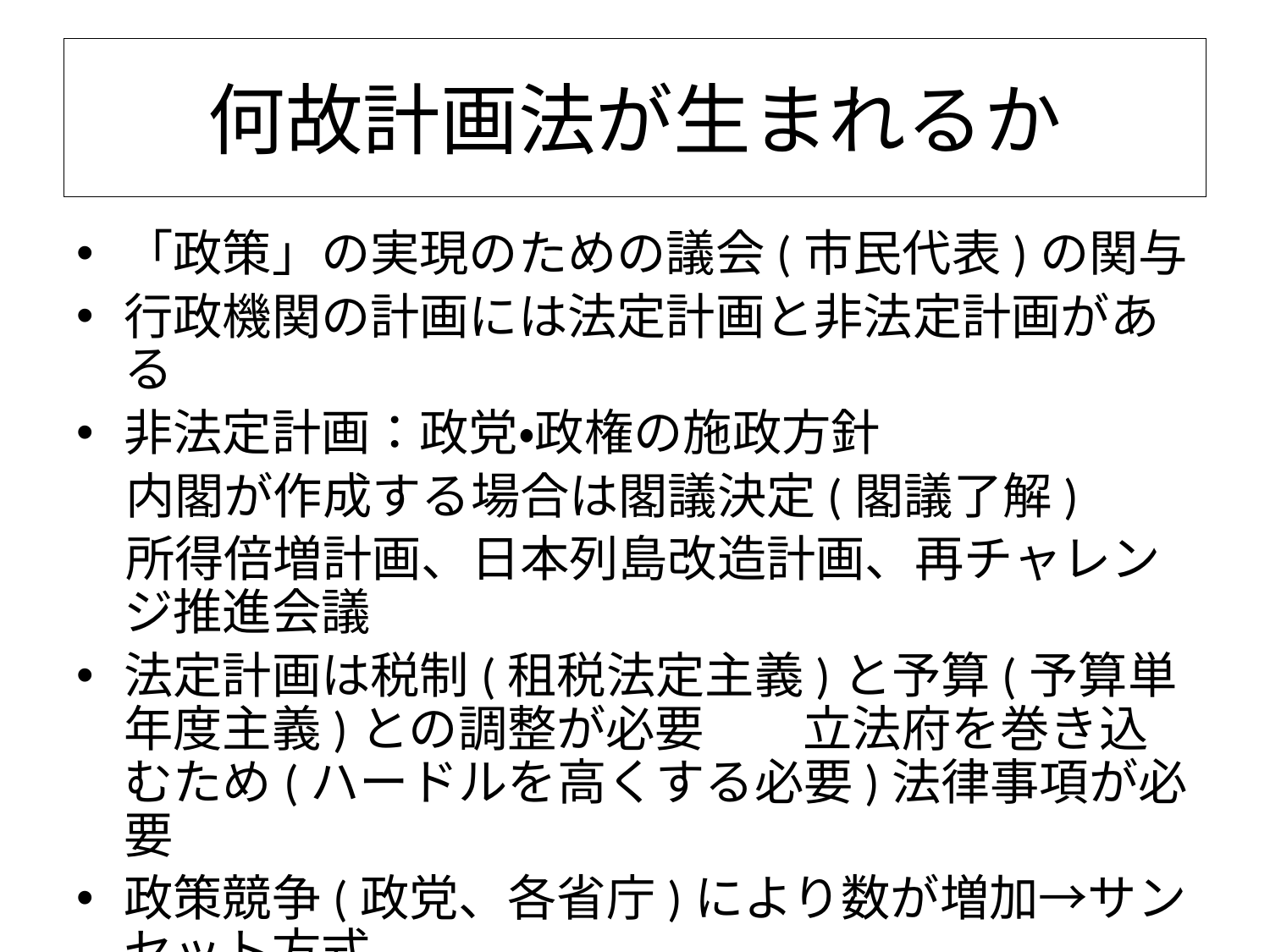

# 何故計画法が生まれるか
「政策」の実現のための議会(市民代表)の関与
行政機関の計画には法定計画と非法定計画がある
非法定計画：政党・政権の施政方針
　内閣が作成する場合は閣議決定(閣議了解)
　所得倍増計画、日本列島改造計画、再チャレンジ推進会議
法定計画は税制(租税法定主義)と予算(予算単年度主義)との調整が必要　　立法府を巻き込むため(ハードルを高くする必要)法律事項が必要
政策競争(政党、各省庁)により数が増加→サンセット方式